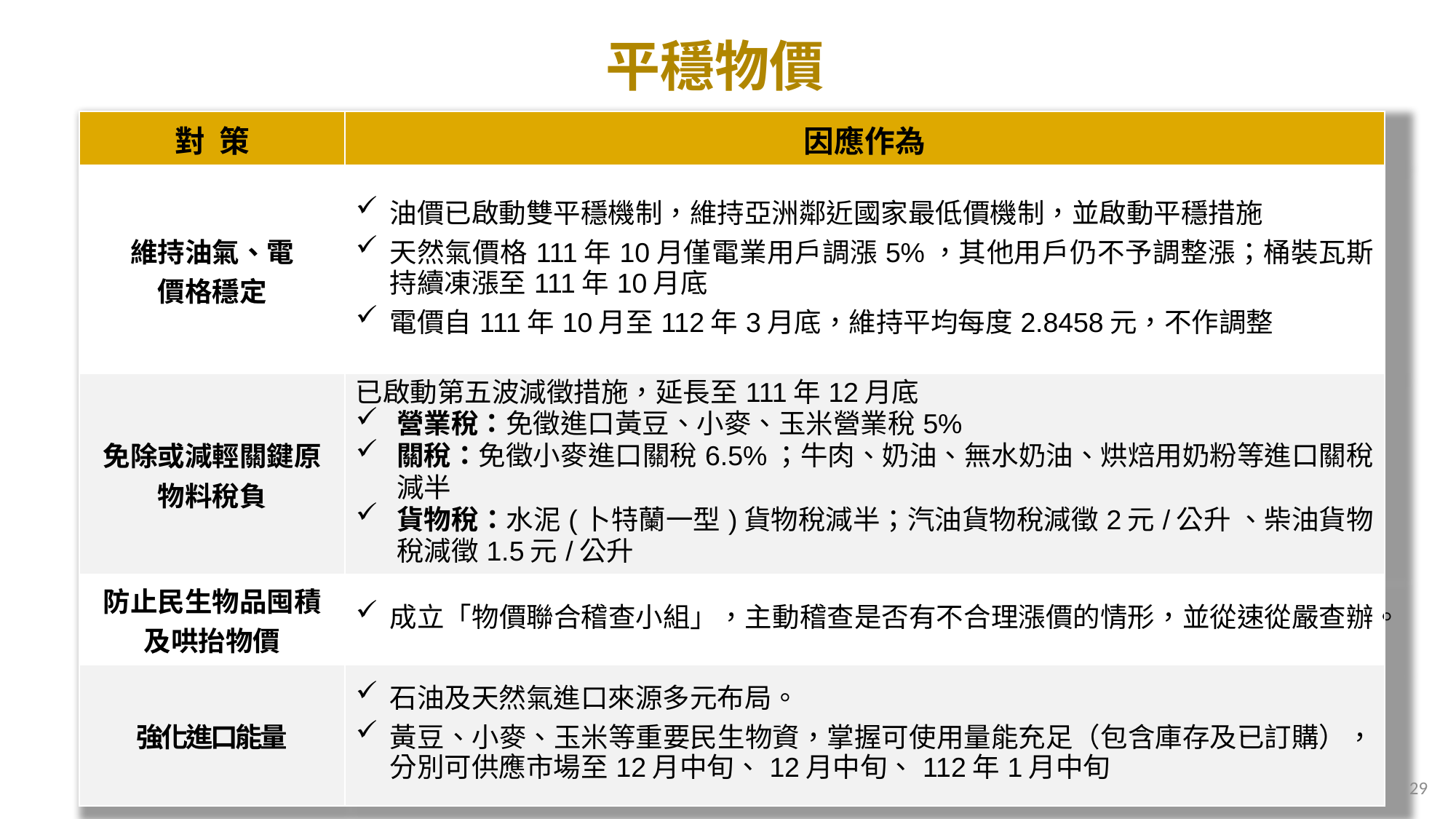

平穩物價
| 對 策 | 因應作為 |
| --- | --- |
| 維持油氣、電 價格穩定 | 油價已啟動雙平穩機制，維持亞洲鄰近國家最低價機制，並啟動平穩措施 天然氣價格111年10月僅電業用戶調漲5%，其他用戶仍不予調整漲；桶裝瓦斯持續凍漲至111年10月底 電價自111年10月至112年3月底，維持平均每度2.8458元，不作調整 |
| 免除或減輕關鍵原物料稅負 | 已啟動第五波減徵措施，延長至111年12月底 營業稅：免徵進口黃豆、小麥、玉米營業稅5% 關稅：免徵小麥進口關稅6.5%；牛肉、奶油、無水奶油、烘焙用奶粉等進口關稅減半 貨物稅：水泥(卜特蘭一型)貨物稅減半；汽油貨物稅減徵2元/公升 、柴油貨物稅減徵1.5元/公升 |
| 防止民生物品囤積及哄抬物價 | 成立「物價聯合稽查小組」，主動稽查是否有不合理漲價的情形，並從速從嚴查辦。 |
| 強化進口能量 | 石油及天然氣進口來源多元布局。 黃豆、小麥、玉米等重要民生物資，掌握可使用量能充足（包含庫存及已訂購），分別可供應市場至12月中旬、12月中旬、112年1月中旬 |

29